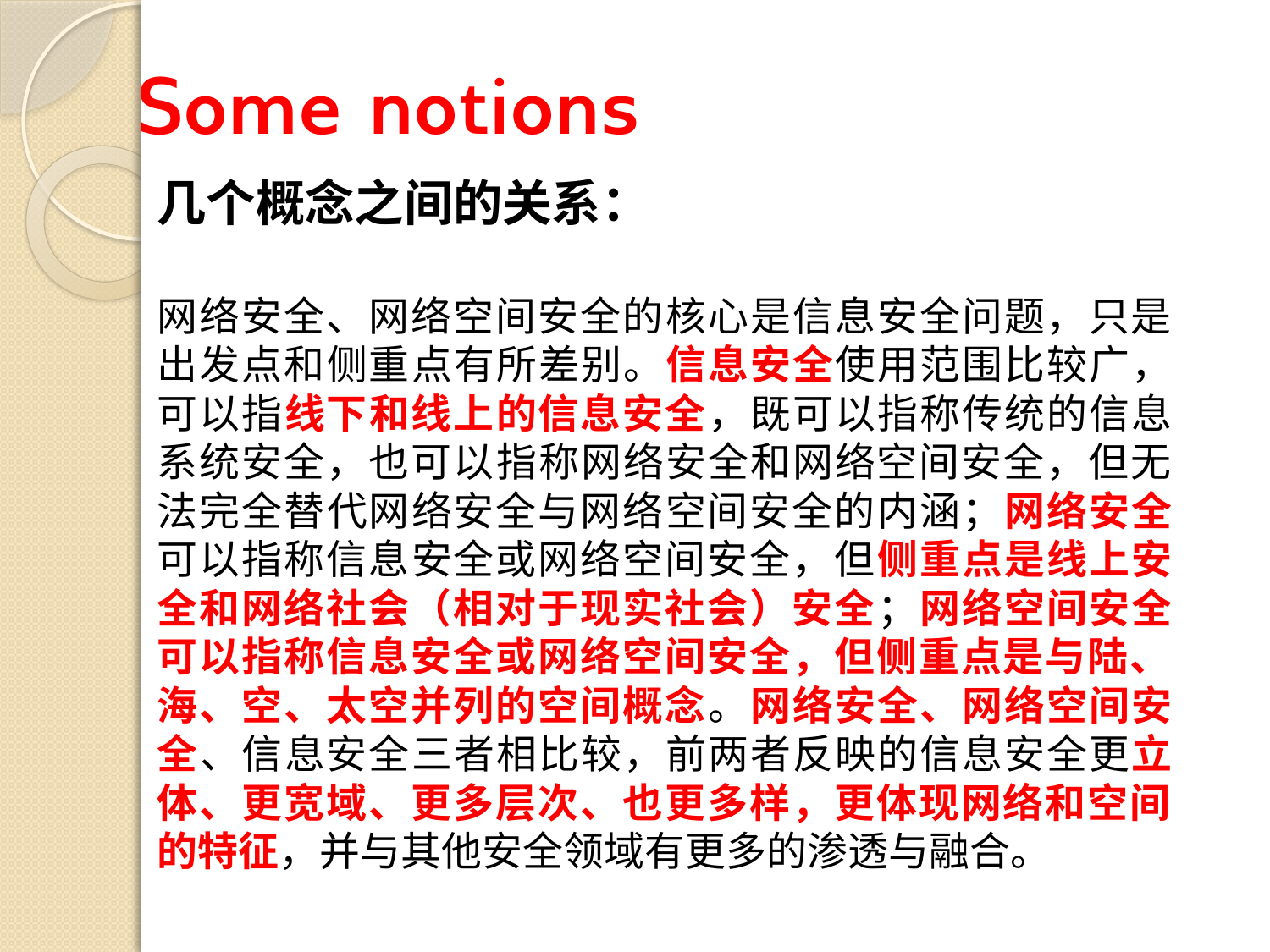

# Some notions
几个概念之间的关系：

网络安全、网络空间安全的核心是信息安全问题，只是出发点和侧重点有所差别。信息安全使用范围比较广，可以指线下和线上的信息安全，既可以指称传统的信息系统安全，也可以指称网络安全和网络空间安全，但无法完全替代网络安全与网络空间安全的内涵；网络安全可以指称信息安全或网络空间安全，但侧重点是线上安全和网络社会（相对于现实社会）安全；网络空间安全可以指称信息安全或网络空间安全，但侧重点是与陆、海、空、太空并列的空间概念。网络安全、网络空间安全、信息安全三者相比较，前两者反映的信息安全更立体、更宽域、更多层次、也更多样，更体现网络和空间的特征，并与其他安全领域有更多的渗透与融合。